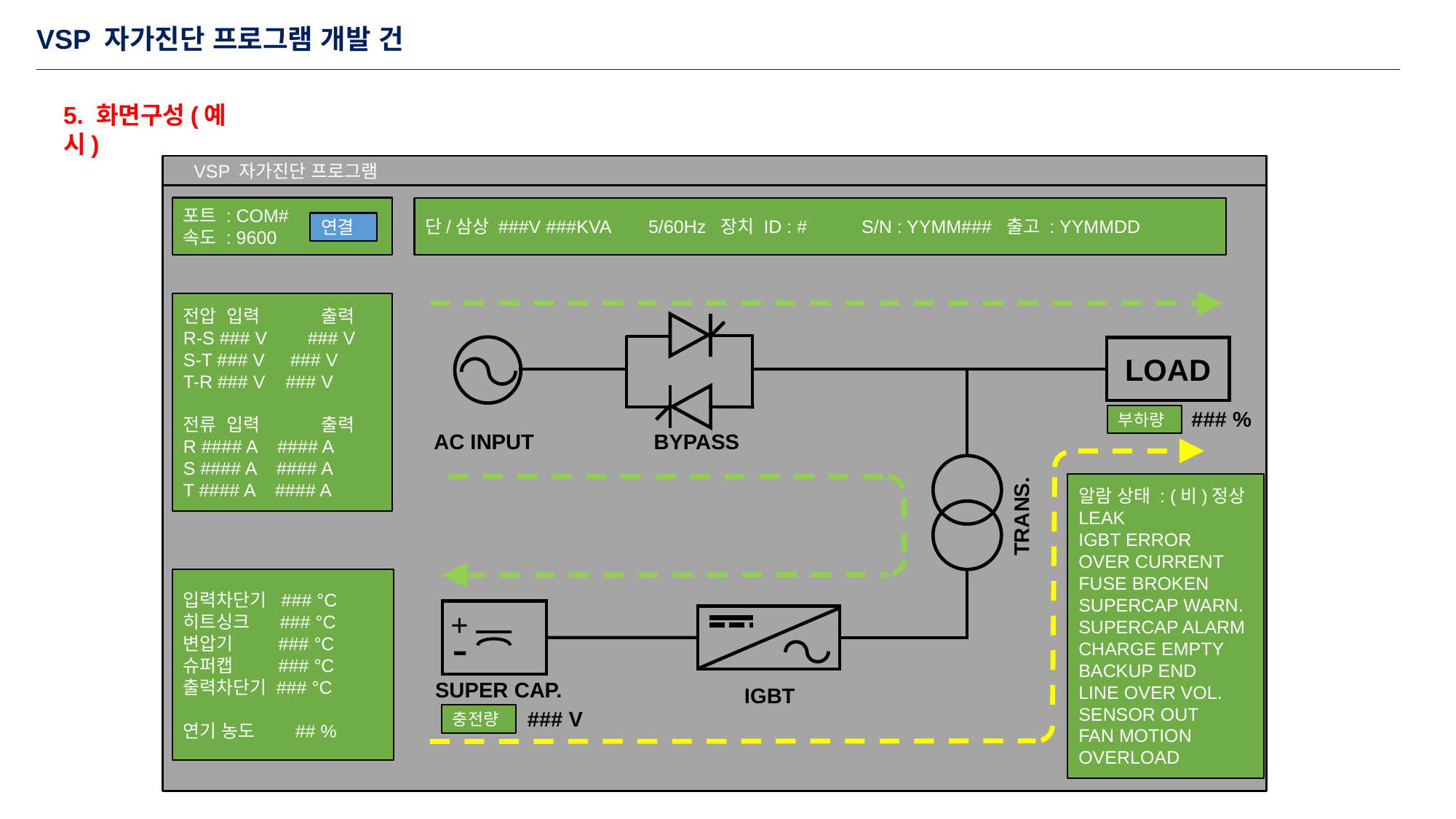

VSP 자가진단 프로그램 개발 건
5. 화면구성(예시)
    VSP 자가진단 프로그램

포트 : COM#
속도 : 9600
단/삼상 ###V ###KVA	 5/60Hz  장치 ID : #	S/N : YYMM###  출고 : YYMMDD
연결
전압  입력            출력
R-S ### V	   ### V
S-T ### V     ### V
T-R ### V    ### V

전류  입력            출력
R #### A    #### A
S #### A    #### A
T #### A    #### A

LOAD

### %
부하량
AC INPUT
BYPASS

알람 상태 : (비)정상
LEAK
IGBT ERROR
OVER CURRENT
FUSE BROKEN
SUPERCAP WARN. SUPERCAP ALARM
CHARGE EMPTY
BACKUP END
LINE OVER VOL.
SENSOR OUT
FAN MOTION
OVERLOAD

TRANS.

입력차단기  ### °C
히트싱크     ### °C
변압기        ### °C
슈퍼캡        ### °C
출력차단기 ### °C

연기 농도       ## %
+
-

SUPER CAP.
IGBT
### V
충전량